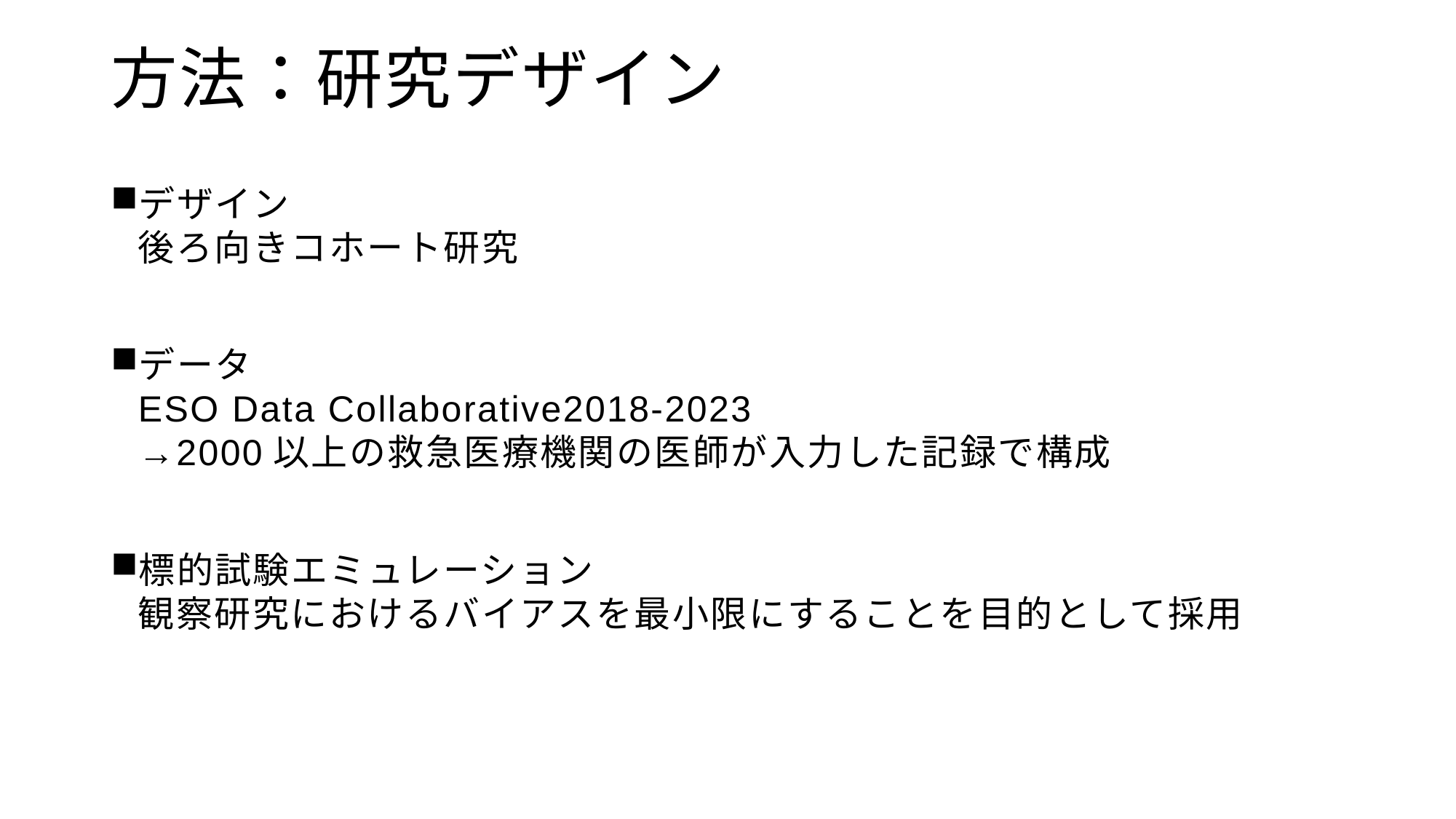

# 方法：研究デザイン
デザイン
後ろ向きコホート研究

データ
ESO Data Collaborative2018-2023
→2000以上の救急医療機関の医師が入力した記録で構成

標的試験エミュレーション
観察研究におけるバイアスを最小限にすることを目的として採用